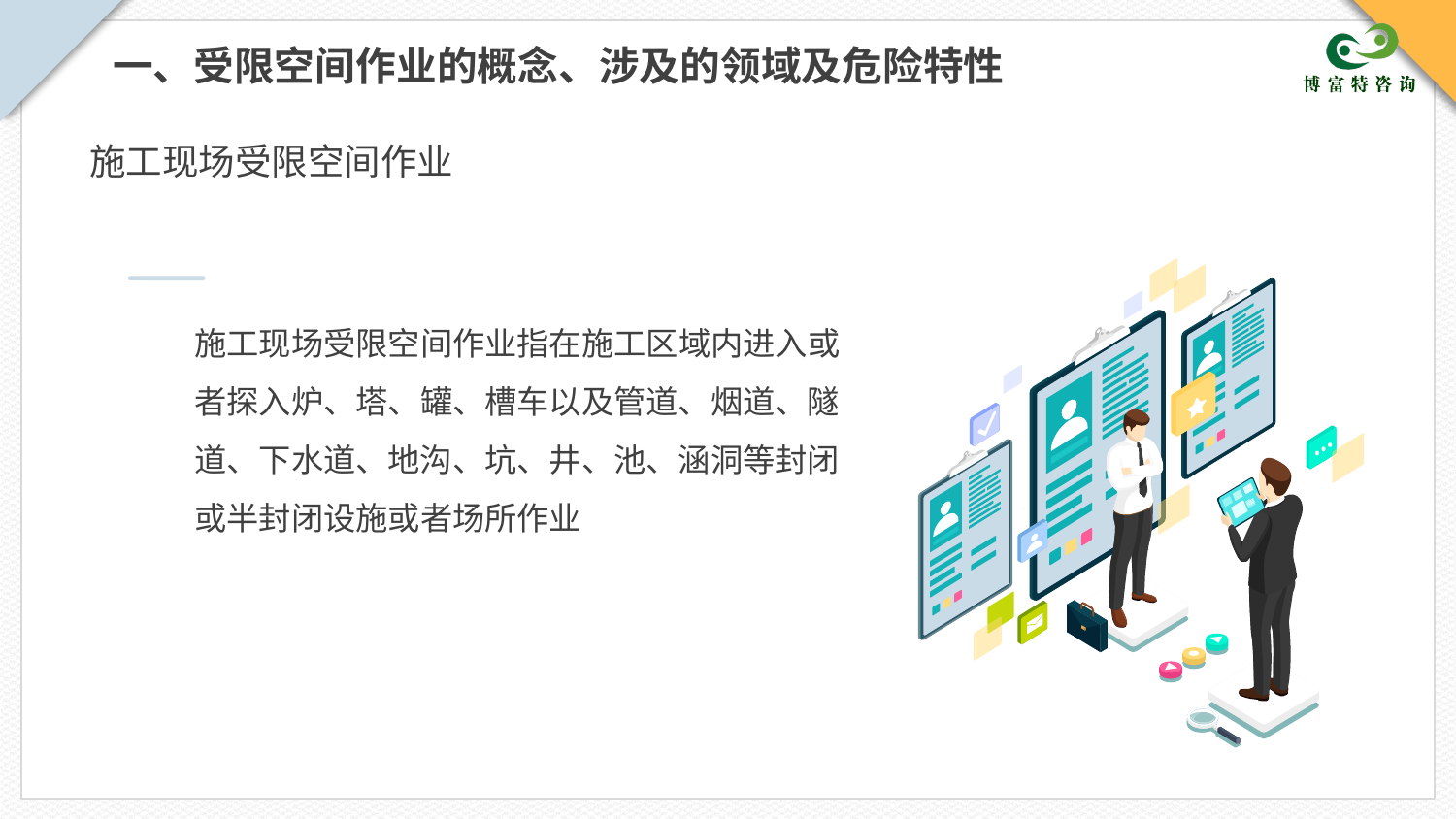

一、受限空间作业的概念、涉及的领域及危险特性
施工现场受限空间作业

施工现场受限空间作业指在施工区域内进入或者探入炉、塔、罐、槽车以及管道、烟道、隧道、下水道、地沟、坑、井、池、涵洞等封闭或半封闭设施或者场所作业